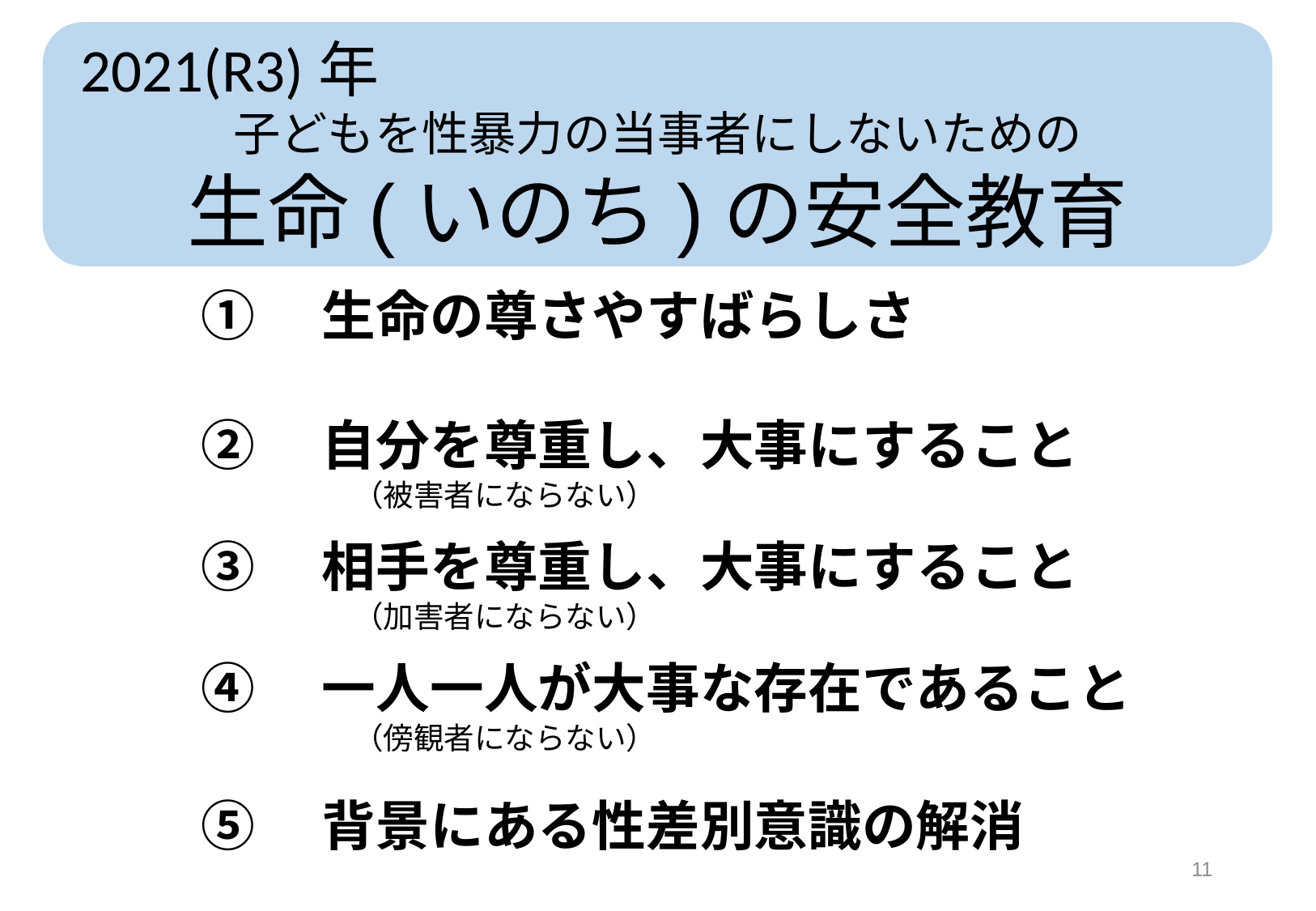

2021(R3)年
子どもを性暴力の当事者にしないための
生命(いのち)の安全教育
①　生命の尊さやすばらしさ

②　自分を尊重し、大事にすること
　　　　　（被害者にならない）

③　相手を尊重し、大事にすること
　　　　　（加害者にならない）

④　一人一人が大事な存在であること
　　　　　（傍観者にならない）

⑤　背景にある性差別意識の解消
11